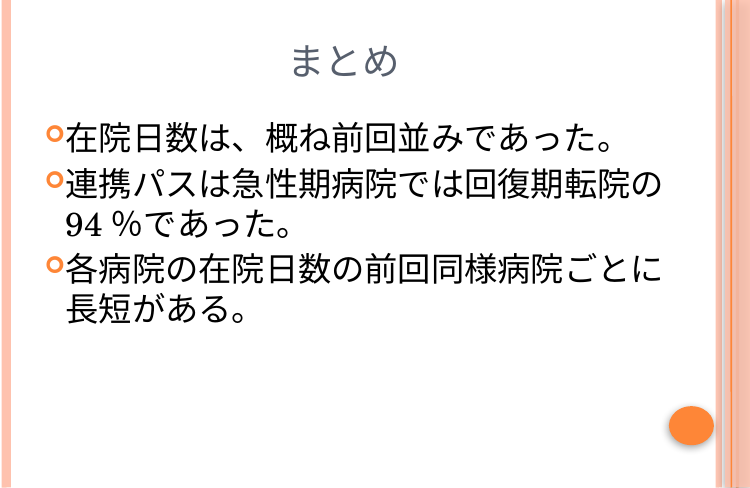

# まとめ
在院日数は、概ね前回並みであった。
連携パスは急性期病院では回復期転院の94％であった。
各病院の在院日数の前回同様病院ごとに長短がある。